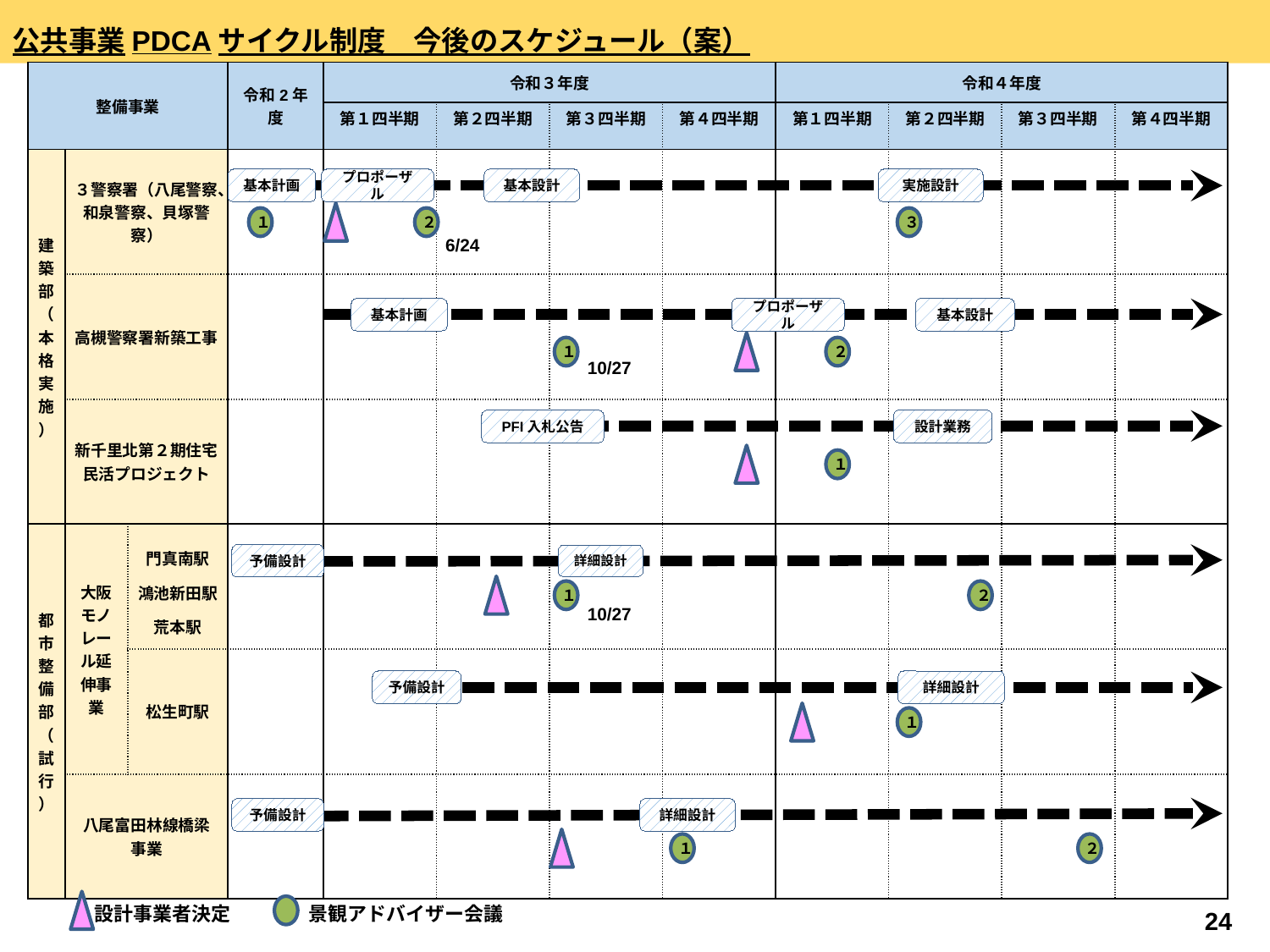

公共事業PDCAサイクル制度　今後のスケジュール（案）
| 整備事業 |  |  | 令和2年度 | 令和３年度 |  |  |  | 令和４年度 |  |  |  |
| --- | --- | --- | --- | --- | --- | --- | --- | --- | --- | --- | --- |
|  |  |  |  | 第１四半期 | 第２四半期 | 第３四半期 | 第４四半期 | 第１四半期 | 第２四半期 | 第３四半期 | 第４四半期 |
| 建築部（本格実施） | ３警察署（八尾警察、和泉警察、貝塚警察） |  |  |  |  |  |  |  |  |  |  |
|  | 高槻警察署新築工事 |  |  |  |  |  |  |  |  |  |  |
|  | 新千里北第２期住宅民活プロジェクト |  |  |  |  |  |  |  |  |  |  |
| 都市整備部（試行） | 大阪モノレール延伸事業 | 門真南駅 鴻池新田駅 荒本駅 |  |  |  |  |  |  |  |  |  |
|  |  | 松生町駅 |  |  |  |  |  |  |  |  |  |
|  | 八尾富田林線橋梁 事業 |  |  |  |  |  |  |  |  |  |  |
基本計画
プロポーザル
基本設計
実施設計

１
２
３
6/24
基本計画
プロポーザル
基本設計

１
２
10/27
設計業務
PFI入札公告

１
予備設計
詳細設計

１
２
10/27
詳細設計
予備設計

１
予備設計
詳細設計

１
２

設計事業者決定　　　　景観アドバイザー会議

24